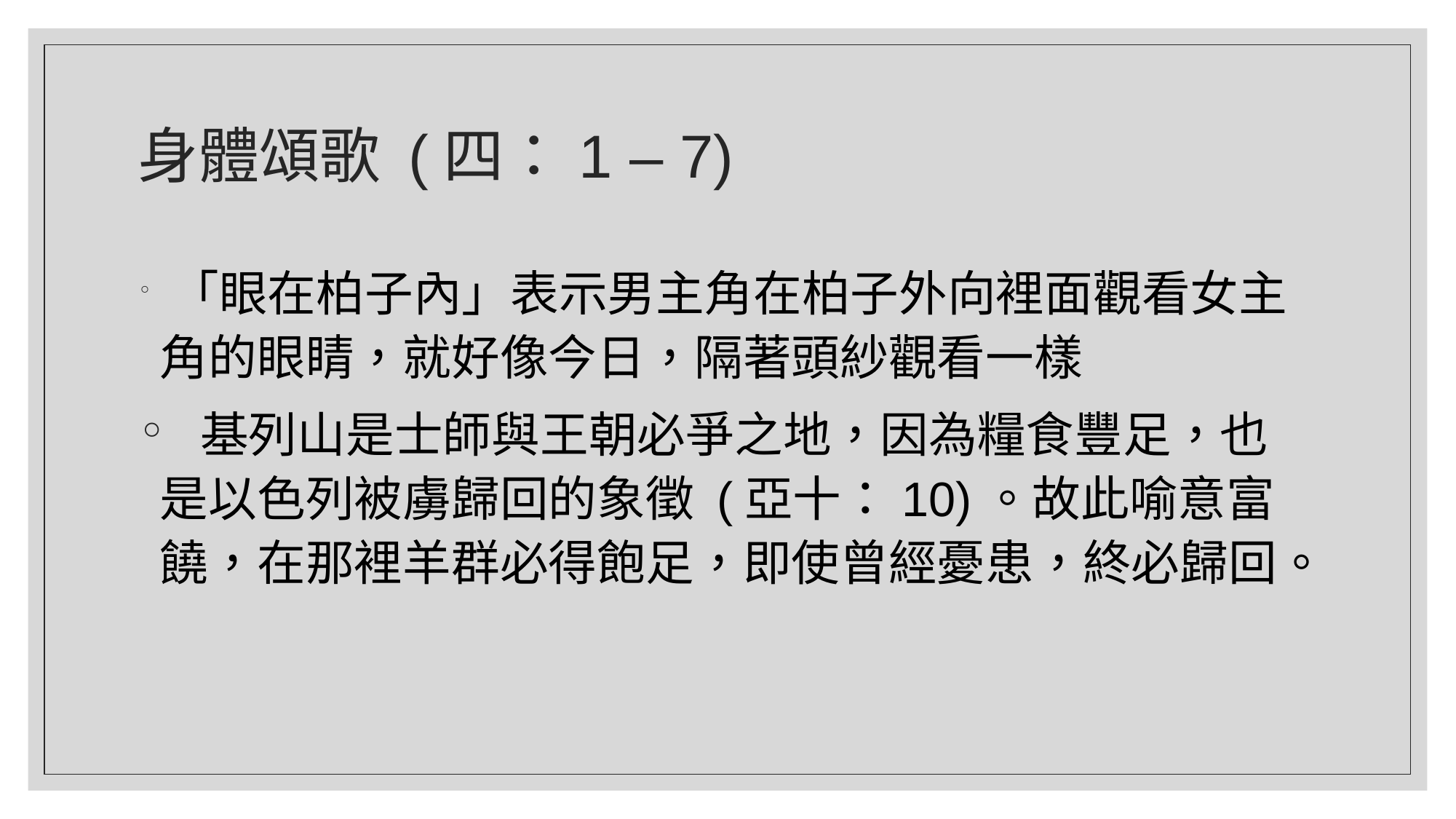

# 身體頌歌 (四：1 – 7)
 「眼在柏子內」表示男主角在柏子外向裡面觀看女主角的眼睛，就好像今日，隔著頭紗觀看一樣
  基列山是士師與王朝必爭之地，因為糧食豐足，也是以色列被虜歸回的象徵 (亞十：10)。故此喻意富饒，在那裡羊群必得飽足，即使曾經憂患，終必歸回。